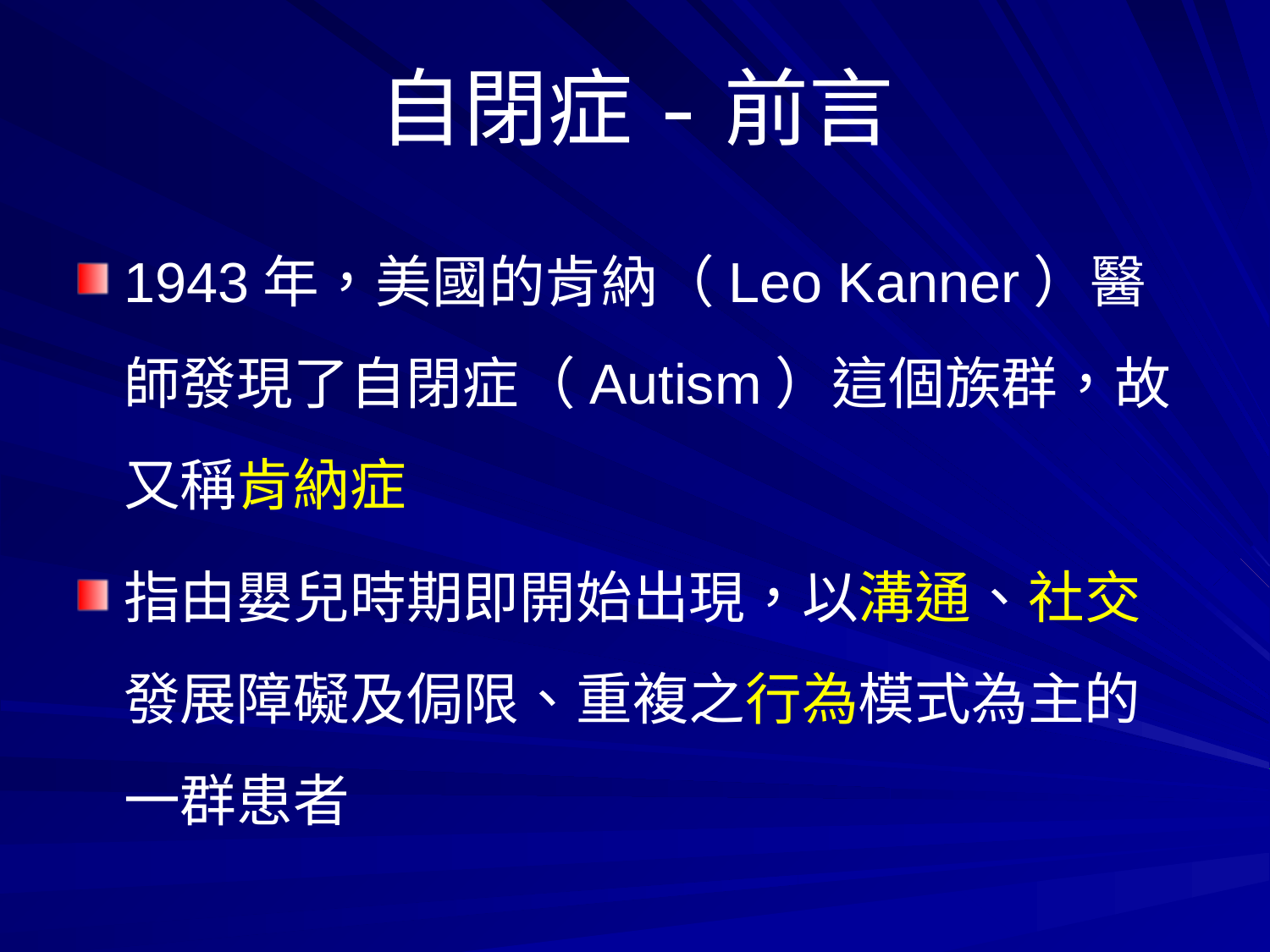

# 自閉症-前言
1943年，美國的肯納（Leo Kanner）醫師發現了自閉症（Autism）這個族群，故又稱肯納症
指由嬰兒時期即開始出現，以溝通、社交發展障礙及侷限、重複之行為模式為主的一群患者